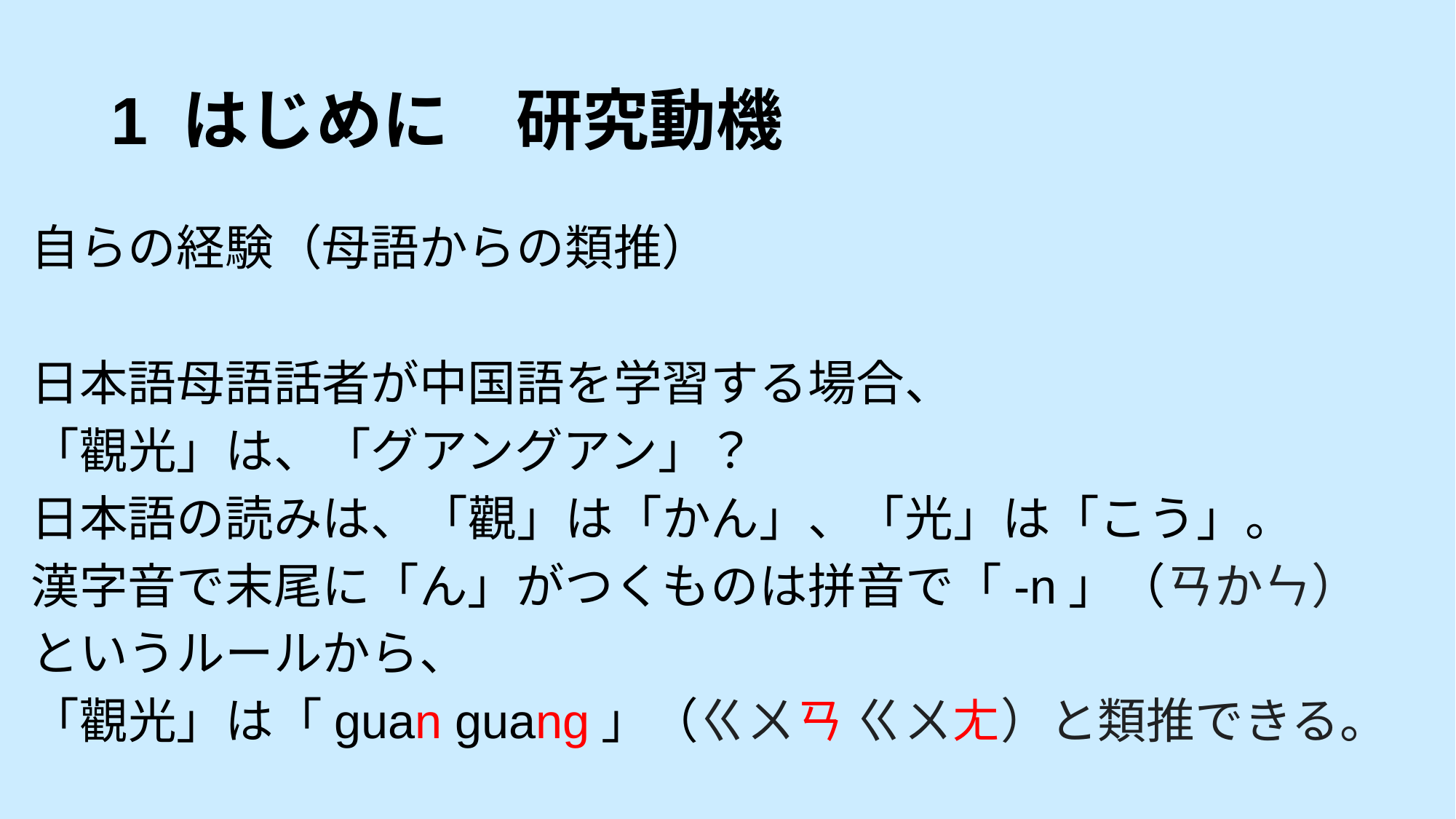

# 1 はじめに　研究動機
自らの経験（母語からの類推）

日本語母語話者が中国語を学習する場合、
「觀光」は、「グアングアン」？
日本語の読みは、「觀」は「かん」、「光」は「こう」。
漢字音で末尾に「ん」がつくものは拼音で「-n」（ㄢかㄣ）
というルールから、
「觀光」は「guan guang」（ㄍㄨㄢ ㄍㄨㄤ）と類推できる。